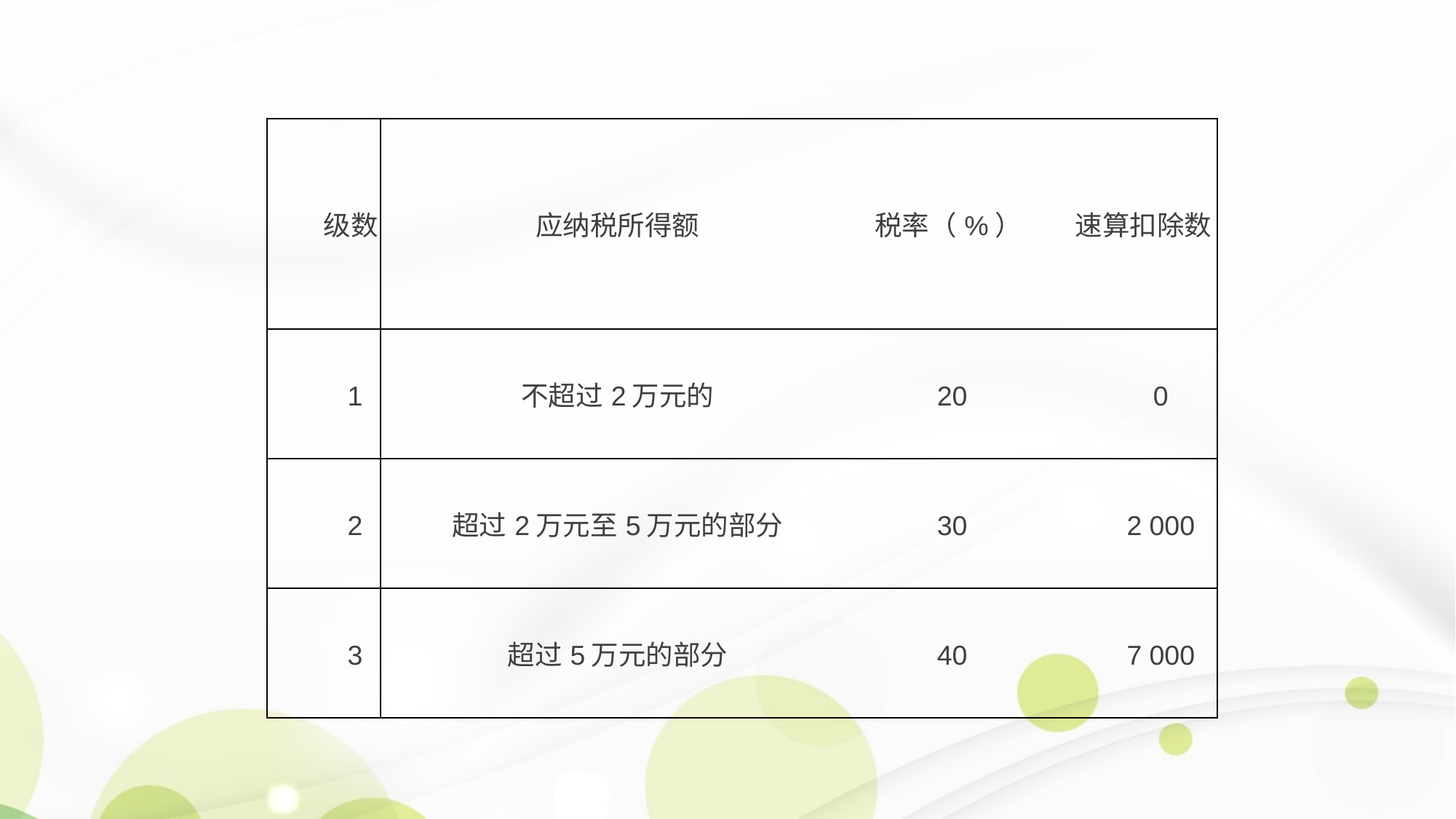

| 级数 | 应纳税所得额 | 税率（%） | 速算扣除数 |
| --- | --- | --- | --- |
| 1 | 不超过2万元的 | 20 | 0 |
| 2 | 超过2万元至5万元的部分 | 30 | 2 000 |
| 3 | 超过5万元的部分 | 40 | 7 000 |